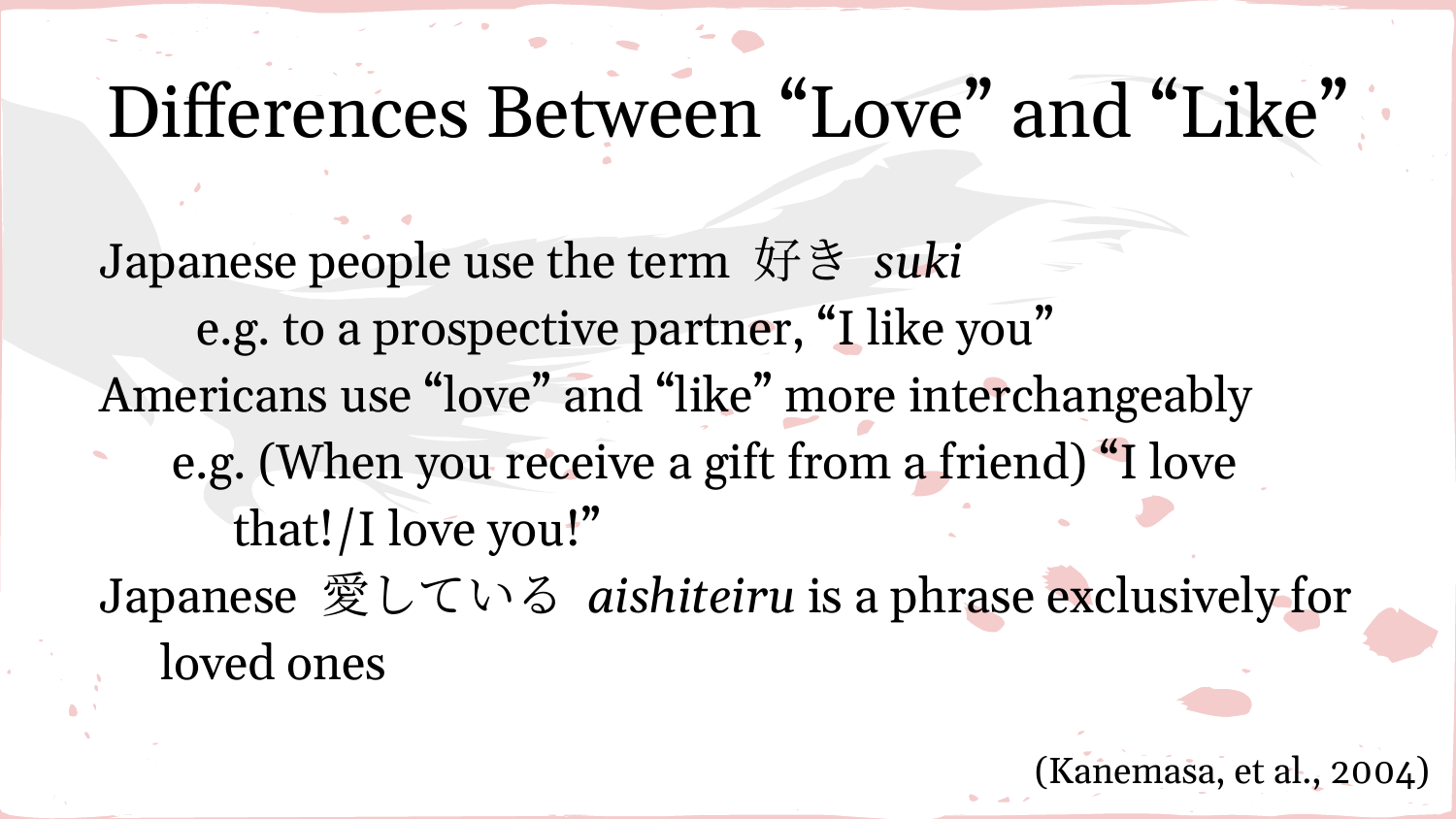

# Differences Between “Love” and “Like”
Japanese people use the term 好き suki
e.g. to a prospective partner, “I like you”
Americans use “love” and “like” more interchangeably
e.g. (When you receive a gift from a friend) “I love that!/I love you!”
Japanese 愛している aishiteiru is a phrase exclusively for loved ones

(Kanemasa, et al., 2004)